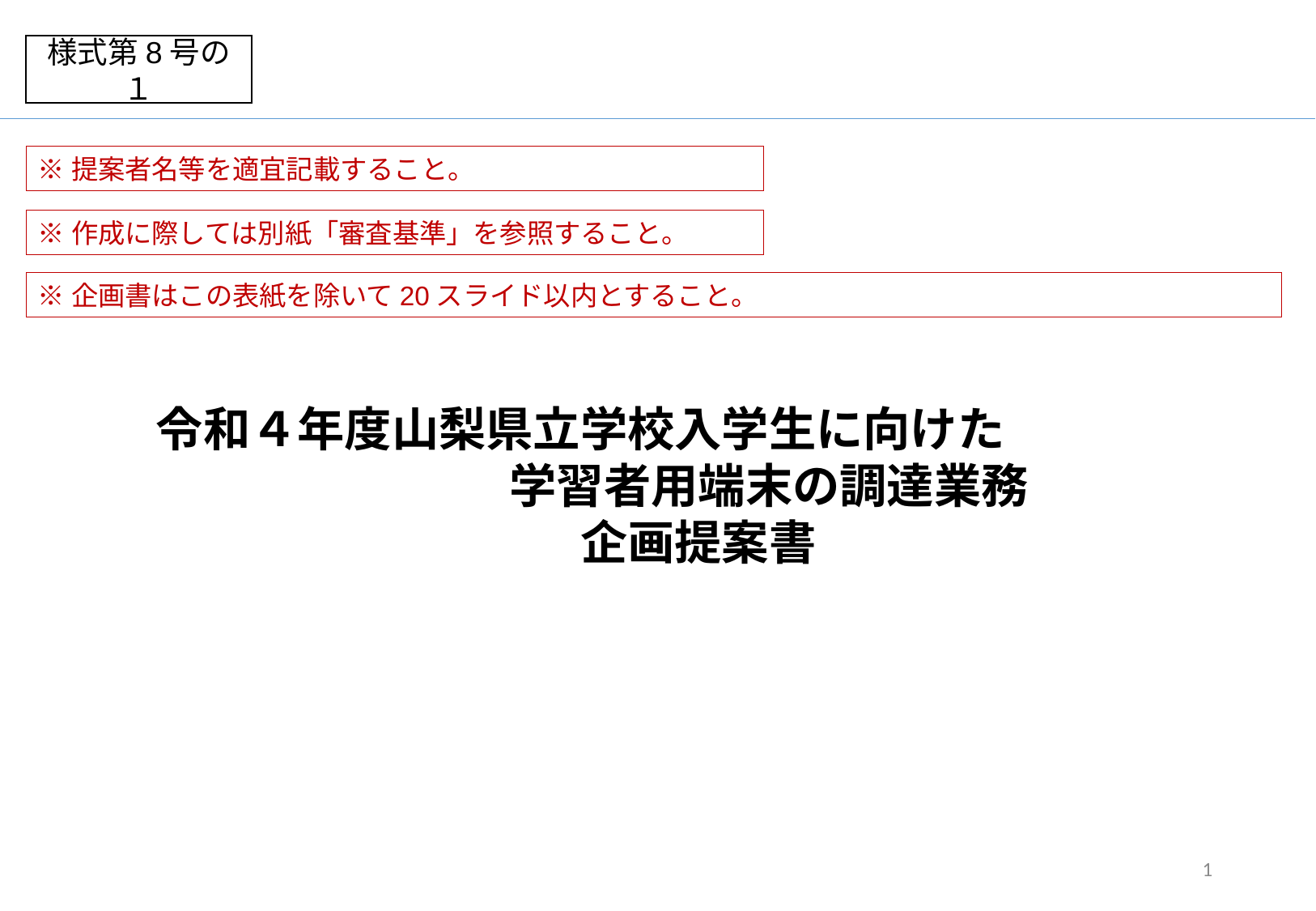

様式第8号の１
※提案者名等を適宜記載すること。
※作成に際しては別紙「審査基準」を参照すること。
※企画書はこの表紙を除いて20スライド以内とすること。
令和４年度山梨県立学校入学生に向けた　　　　　　　　学習者用端末の調達業務
企画提案書
1